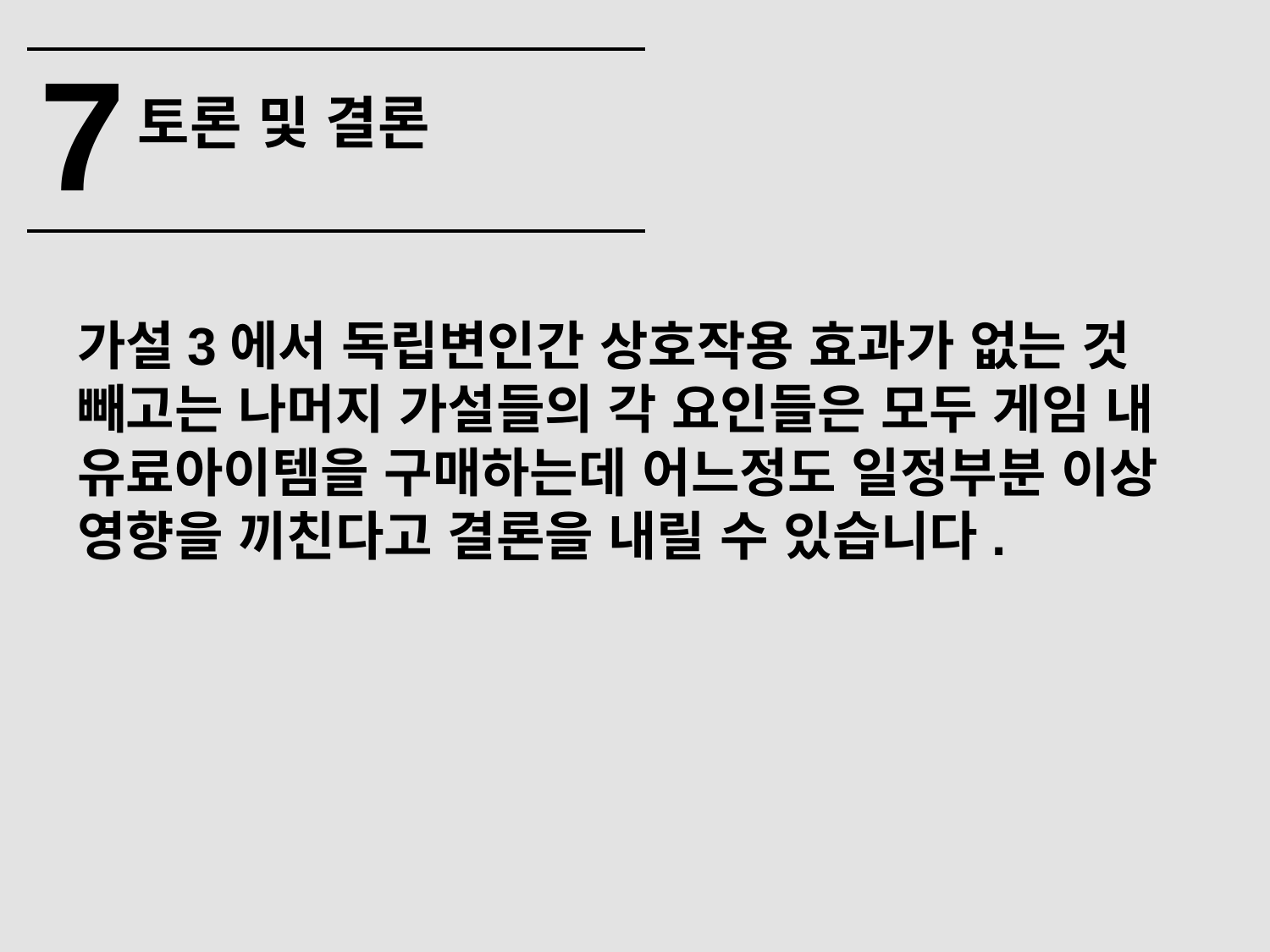

7
토론 및 결론
가설3에서 독립변인간 상호작용 효과가 없는 것 빼고는 나머지 가설들의 각 요인들은 모두 게임 내 유료아이템을 구매하는데 어느정도 일정부분 이상 영향을 끼친다고 결론을 내릴 수 있습니다.